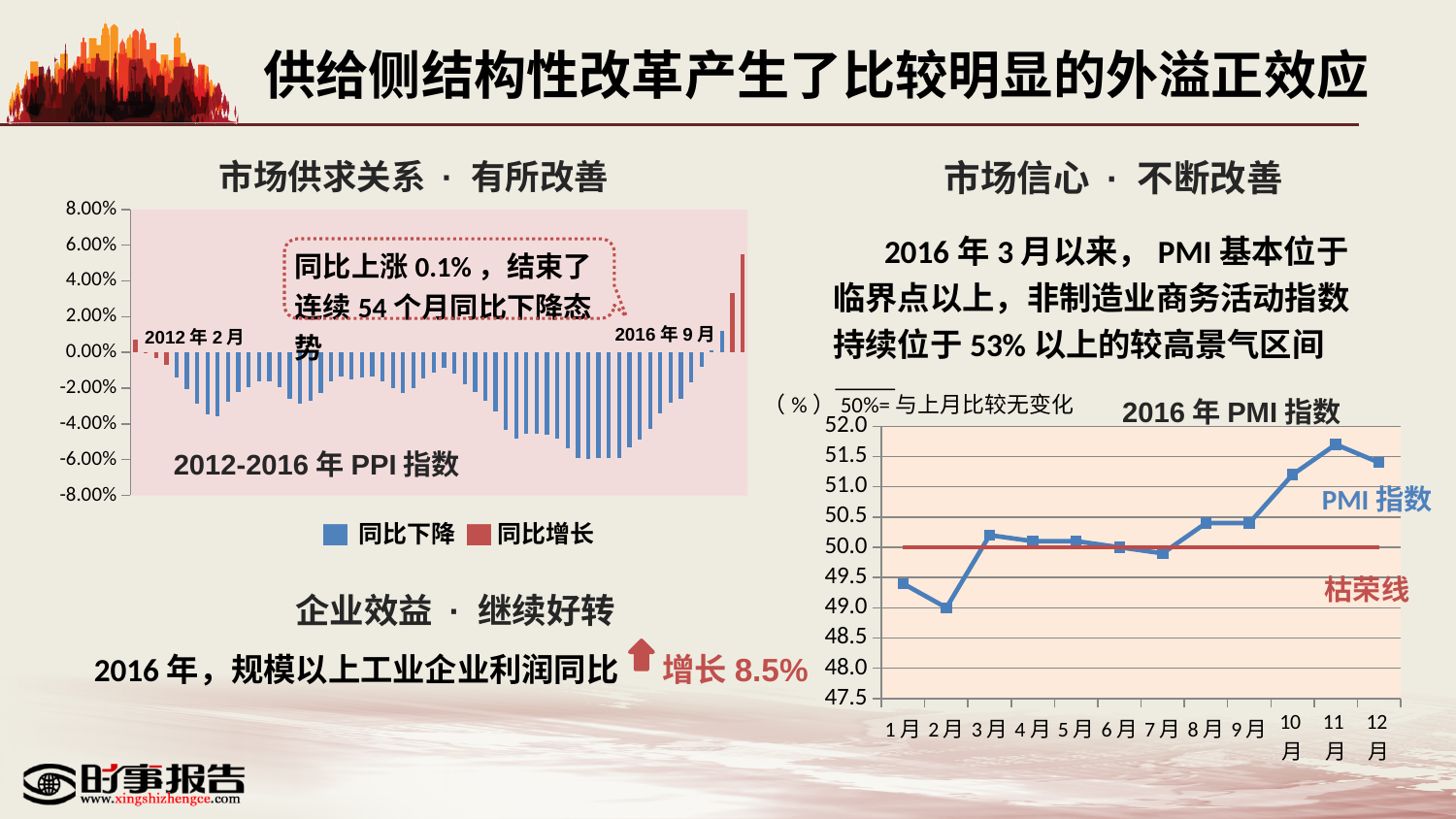

供给侧结构性改革产生了比较明显的外溢正效应
市场信心 · 不断改善
市场供求关系 · 有所改善

### Chart

| Category | 列1 |
|---|---|
| 42705 | 0.05500000000000001 |
| 42675 | 0.033 |
| 42644 | 0.012 |
| 42614 | 0.0010000000000000002 |
| 42583 | -0.008000000000000002 |
| 42552 | -0.017 |
| 42522 | -0.026 |
| 42491 | -0.028 |
| 42461 | -0.034 |
| 42430 | -0.043000000000000003 |
| 42401 | -0.04900000000000001 |
| 42370 | -0.053000000000000005 |
| 42339 | -0.059000000000000004 |
| 42309 | -0.059000000000000004 |
| 42278 | -0.059000000000000004 |
| 42248 | -0.05950000000000001 |
| 42217 | -0.0592 |
| 42186 | -0.0537 |
| 42156 | -0.048100000000000004 |
| 42125 | -0.0461 |
| 42095 | -0.0457 |
| 42064 | -0.0456 |
| 42036 | -0.048 |
| 42005 | -0.043199999999999995 |
| 41974 | -0.0332 |
| 41944 | -0.026900000000000004 |
| 41913 | -0.022400000000000003 |
| 41883 | -0.018 |
| 41852 | -0.012 |
| 41821 | -0.008700000000000003 |
| 41791 | -0.011100000000000002 |
| 41760 | -0.0145 |
| 41730 | -0.020000000000000004 |
| 41699 | -0.023 |
| 41671 | -0.0202 |
| 41640 | -0.0164 |
| 41609 | -0.013599999999999998 |
| 41579 | -0.0142 |
| 41548 | -0.015100000000000002 |
| 41518 | -0.013400000000000002 |
| 41487 | -0.0163 |
| 41456 | -0.0227 |
| 41426 | -0.027000000000000003 |
| 41395 | -0.0287 |
| 41365 | -0.026200000000000005 |
| 41334 | -0.0192 |
| 41306 | -0.0163 |
| 41275 | -0.0164 |
| 41244 | -0.019400000000000004 |
| 41214 | -0.022 |
| 41183 | -0.027600000000000006 |
| 41153 | -0.035500000000000004 |
| 41122 | -0.0348 |
| 41091 | -0.0287 |
| 41061 | -0.0208 |
| 41030 | -0.014 |
| 41000 | -0.007000000000000001 |
| 40969 | -0.0032000000000000006 |
| 40940 | 0.00030000000000000003 |
| 40909 | 0.007300000000000001 |
2016年9月
2012年2月
2012-2016年PPI指数
       2016年3月以来，PMI基本位于临界点以上，非制造业商务活动指数持续位于53%以上的较高景气区间——
同比上涨0.1%，结束了连续54个月同比下降态势

（%）50%=与上月比较无变化

### Chart

| Category | 系列 1 | 系列 2 |
|---|---|---|
| 1月 | 49.4 | 50.0 |
| 2月 | 49.0 | 50.0 |
| 3月 | 50.2 | 50.0 |
| 4月 | 50.1 | 50.0 |
| 5月 | 50.1 | 50.0 |
| 6月 | 50.0 | 50.0 |
| 7月 | 49.9 | 50.0 |
| 8月 | 50.4 | 50.0 |
| 9月 | 50.4 | 50.0 |
| 10月 | 51.2 | 50.0 |
| 11月 | 51.7 | 50.0 |
| 12月 | 51.4 | 50.0 |
2016年PMI指数
PMI指数
▇ 同比下降  ▇ 同比增长
枯荣线
企业效益 · 继续好转
2016年，规模以上工业企业利润同比      增长8.5%